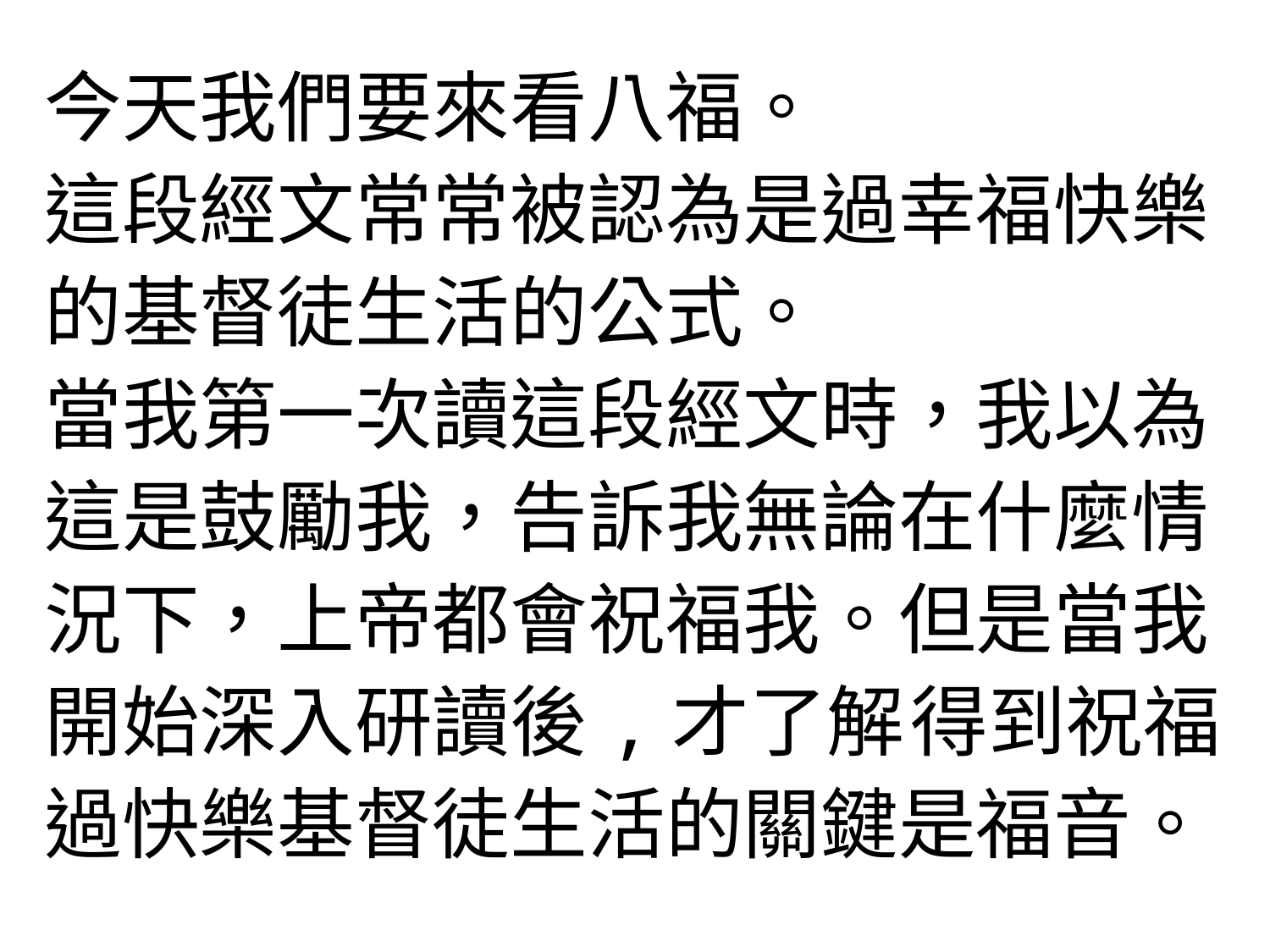

# 今天我們要來看八福。 這段經文常常被認為是過幸福快樂的基督徒生活的公式。 當我第一次讀這段經文時，我以為這是鼓勵我，告訴我無論在什麼情況下，上帝都會祝福我。但是當我開始深入研讀後,才了解 得到祝福過快樂基督徒生活的關鍵是福音。